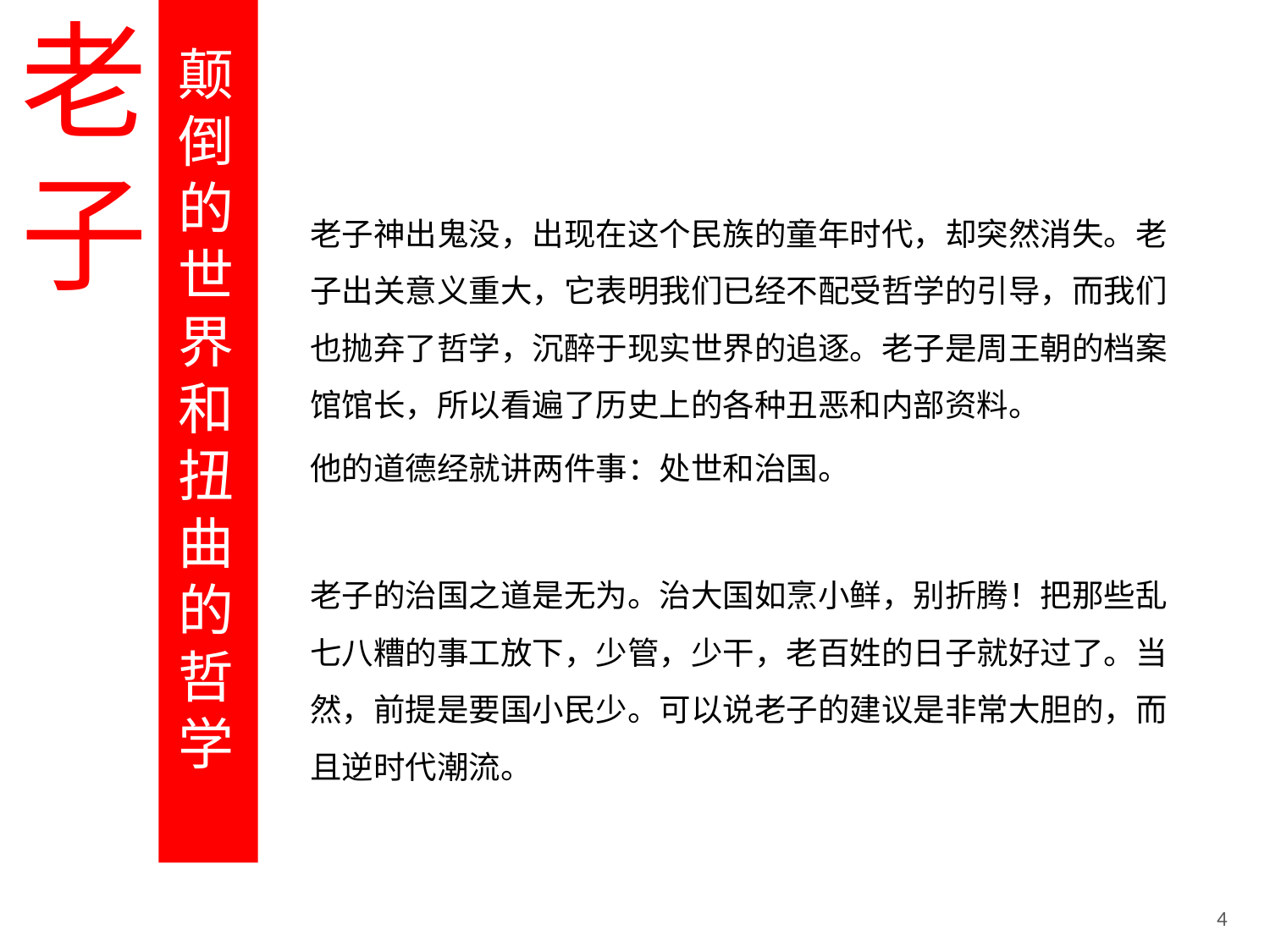

老子
# 颠倒的世界和扭曲的哲学
老子神出鬼没，出现在这个民族的童年时代，却突然消失。老子出关意义重大，它表明我们已经不配受哲学的引导，而我们也抛弃了哲学，沉醉于现实世界的追逐。老子是周王朝的档案馆馆长，所以看遍了历史上的各种丑恶和内部资料。
他的道德经就讲两件事：处世和治国。

老子的治国之道是无为。治大国如烹小鲜，别折腾！把那些乱七八糟的事工放下，少管，少干，老百姓的日子就好过了。当然，前提是要国小民少。可以说老子的建议是非常大胆的，而且逆时代潮流。
4